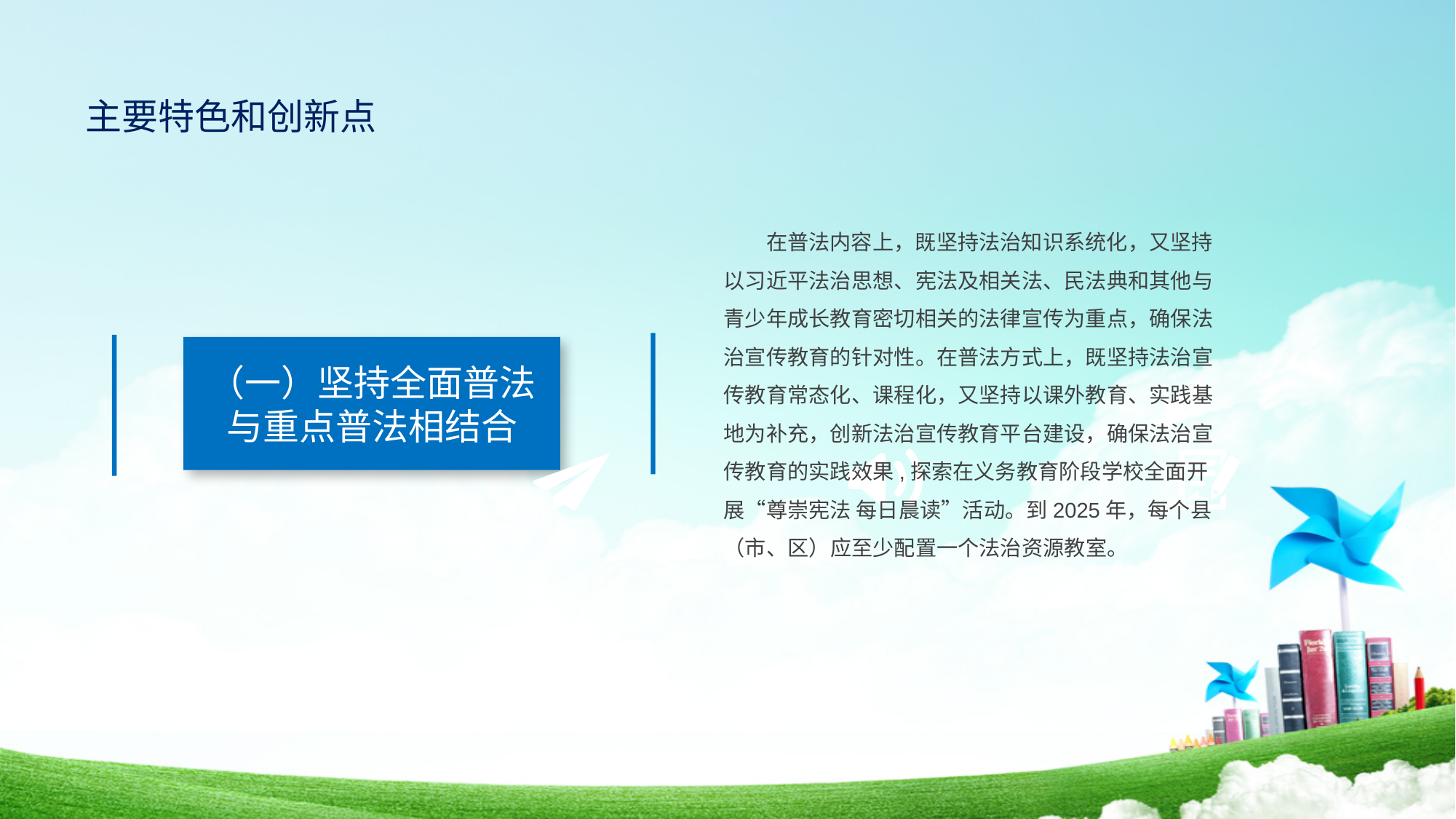

主要特色和创新点
在普法内容上，既坚持法治知识系统化，又坚持以习近平法治思想、宪法及相关法、民法典和其他与青少年成长教育密切相关的法律宣传为重点，确保法治宣传教育的针对性。在普法方式上，既坚持法治宣传教育常态化、课程化，又坚持以课外教育、实践基地为补充，创新法治宣传教育平台建设，确保法治宣传教育的实践效果,探索在义务教育阶段学校全面开展“尊崇宪法 每日晨读”活动。到2025年，每个县（市、区）应至少配置一个法治资源教室。

（一）坚持全面普法与重点普法相结合